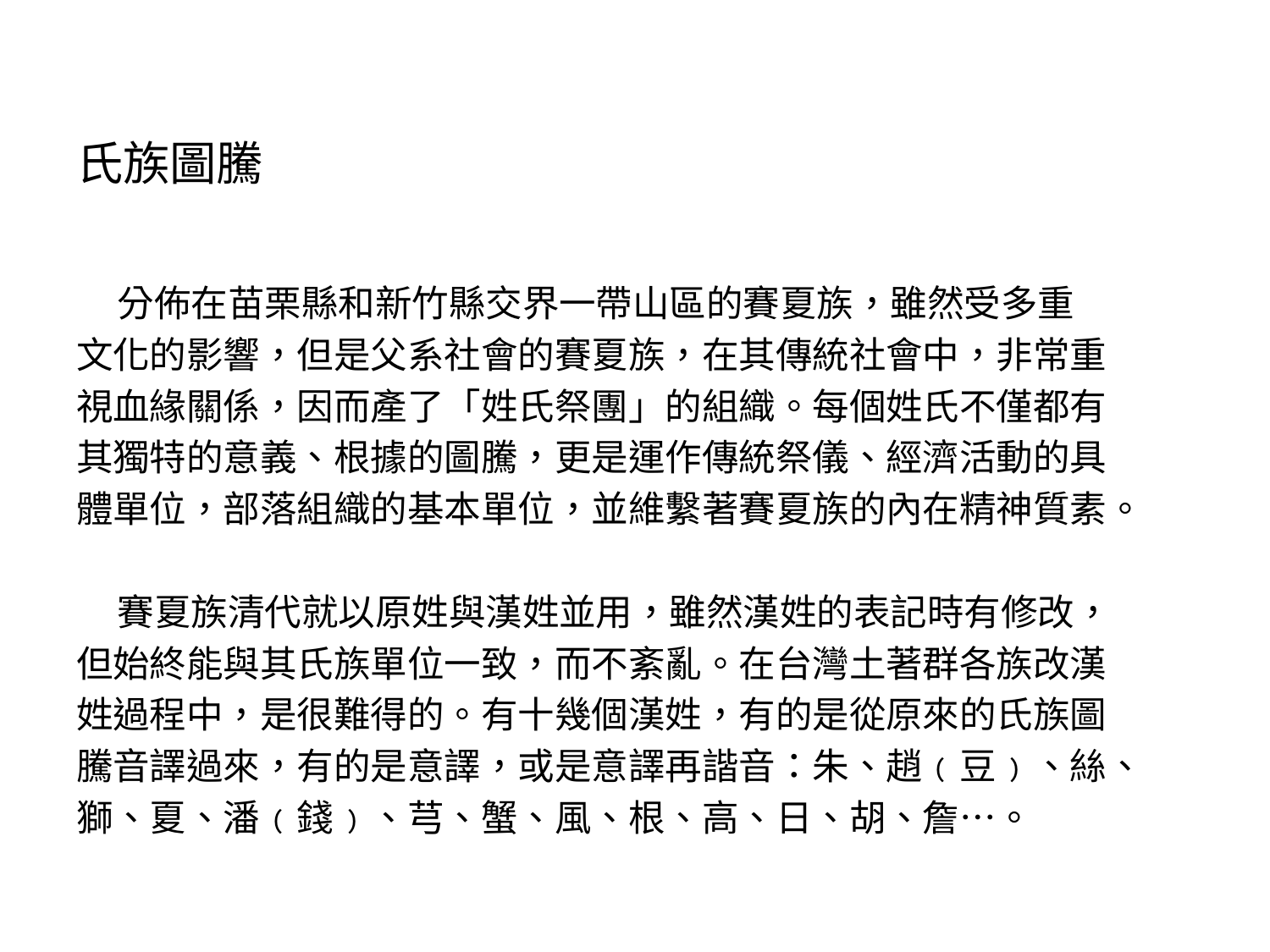

# 氏族圖騰

    分佈在苗栗縣和新竹縣交界一帶山區的賽夏族，雖然受多重
文化的影響，但是父系社會的賽夏族，在其傳統社會中，非常重
視血緣關係，因而產了「姓氏祭團」的組織。每個姓氏不僅都有
其獨特的意義、根據的圖騰，更是運作傳統祭儀、經濟活動的具
體單位，部落組織的基本單位，並維繫著賽夏族的內在精神質素。

    賽夏族清代就以原姓與漢姓並用，雖然漢姓的表記時有修改，
但始終能與其氏族單位一致，而不紊亂。在台灣土著群各族改漢
姓過程中，是很難得的。有十幾個漢姓，有的是從原來的氏族圖
騰音譯過來，有的是意譯，或是意譯再諧音：朱、趙﹙豆﹚、絲、
獅、夏、潘﹙錢﹚、芎、蟹、風、根、高、日、胡、詹…。